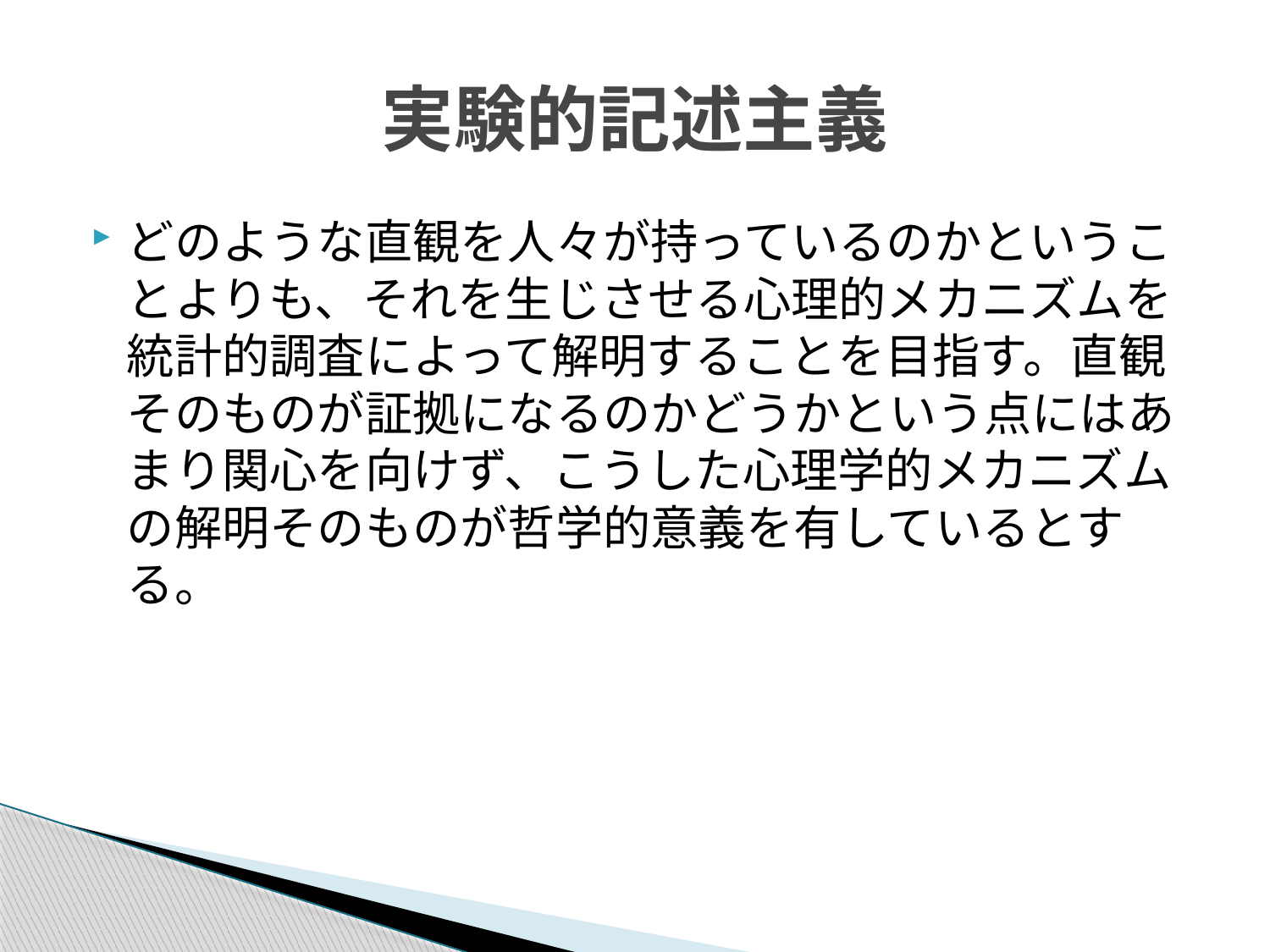

# 実験的記述主義
どのような直観を人々が持っているのかということよりも、それを生じさせる心理的メカニズムを統計的調査によって解明することを目指す。直観そのものが証拠になるのかどうかという点にはあまり関心を向けず、こうした心理学的メカニズムの解明そのものが哲学的意義を有しているとする。